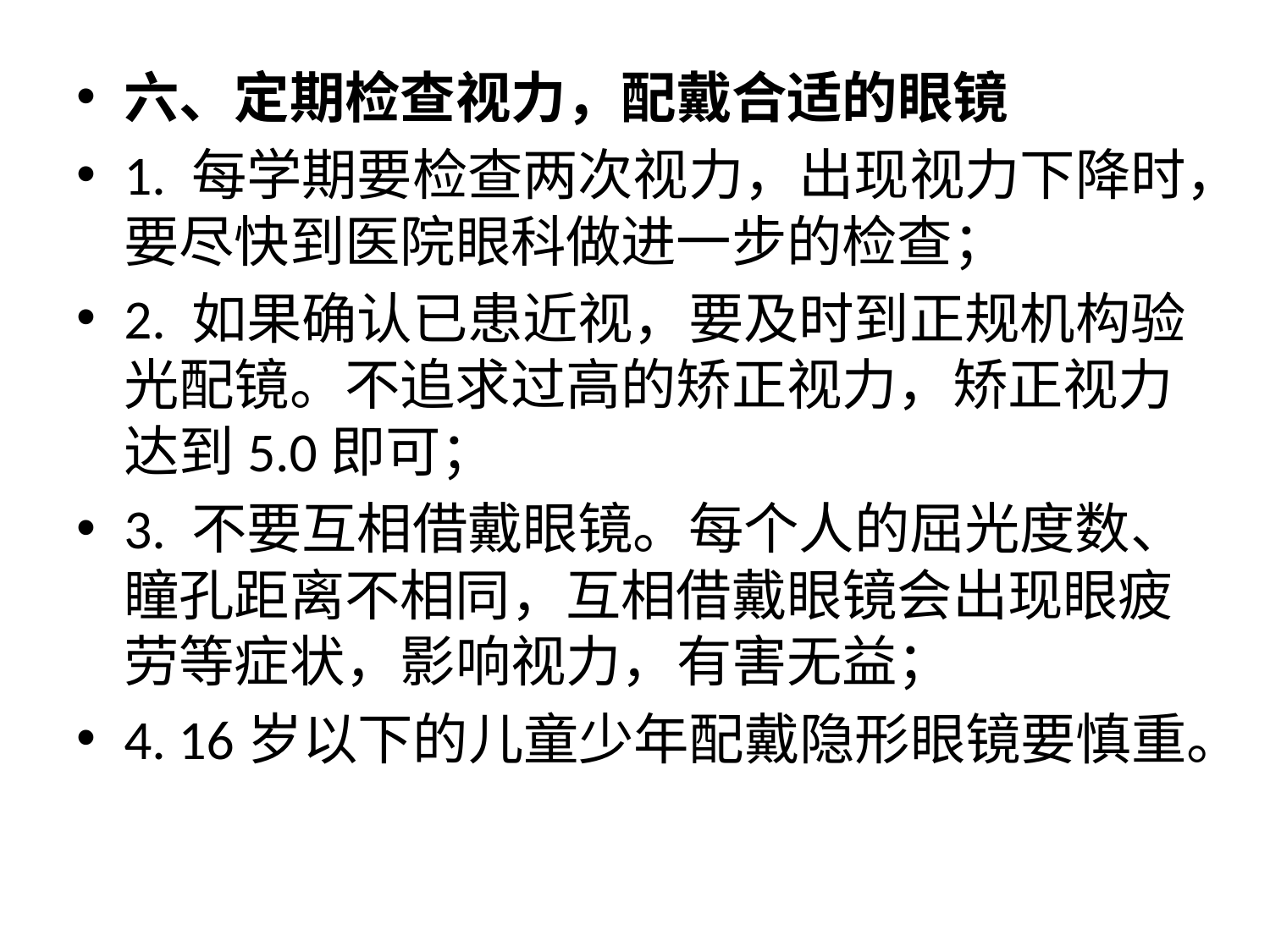

六、定期检查视力，配戴合适的眼镜
1. 每学期要检查两次视力，出现视力下降时，要尽快到医院眼科做进一步的检查；
2. 如果确认已患近视，要及时到正规机构验光配镜。不追求过高的矫正视力，矫正视力达到5.0即可；
3. 不要互相借戴眼镜。每个人的屈光度数、瞳孔距离不相同，互相借戴眼镜会出现眼疲劳等症状，影响视力，有害无益；
4. 16岁以下的儿童少年配戴隐形眼镜要慎重。